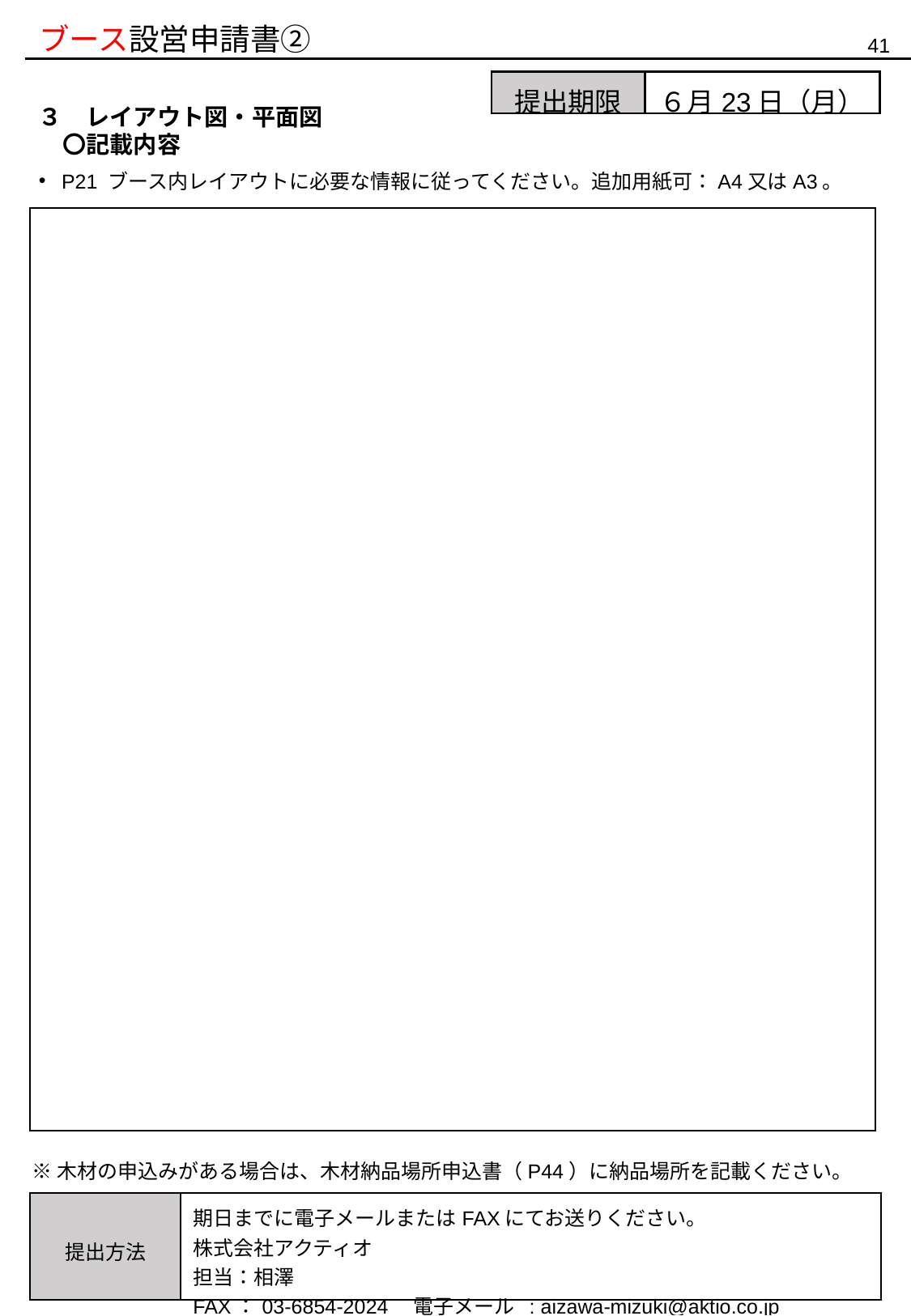

ブース設営申請書②
41
| 提出期限 | ６月23日（月） |
| --- | --- |
＜レイアウト図・平面図＞
３　レイアウト図・平面図
　〇記載内容
P21 ブース内レイアウトに必要な情報に従ってください。追加用紙可：A4又はA3。
ページ確認

ページ確認
※木材の申込みがある場合は、木材納品場所申込書（P44）に納品場所を記載ください。
| 提出方法 | 期日までに電子メールまたはFAXにてお送りください。 株式会社アクティオ 担当：相澤 FAX：03-6854-2024　電子メール : aizawa-mizuki@aktio.co.jp |
| --- | --- |